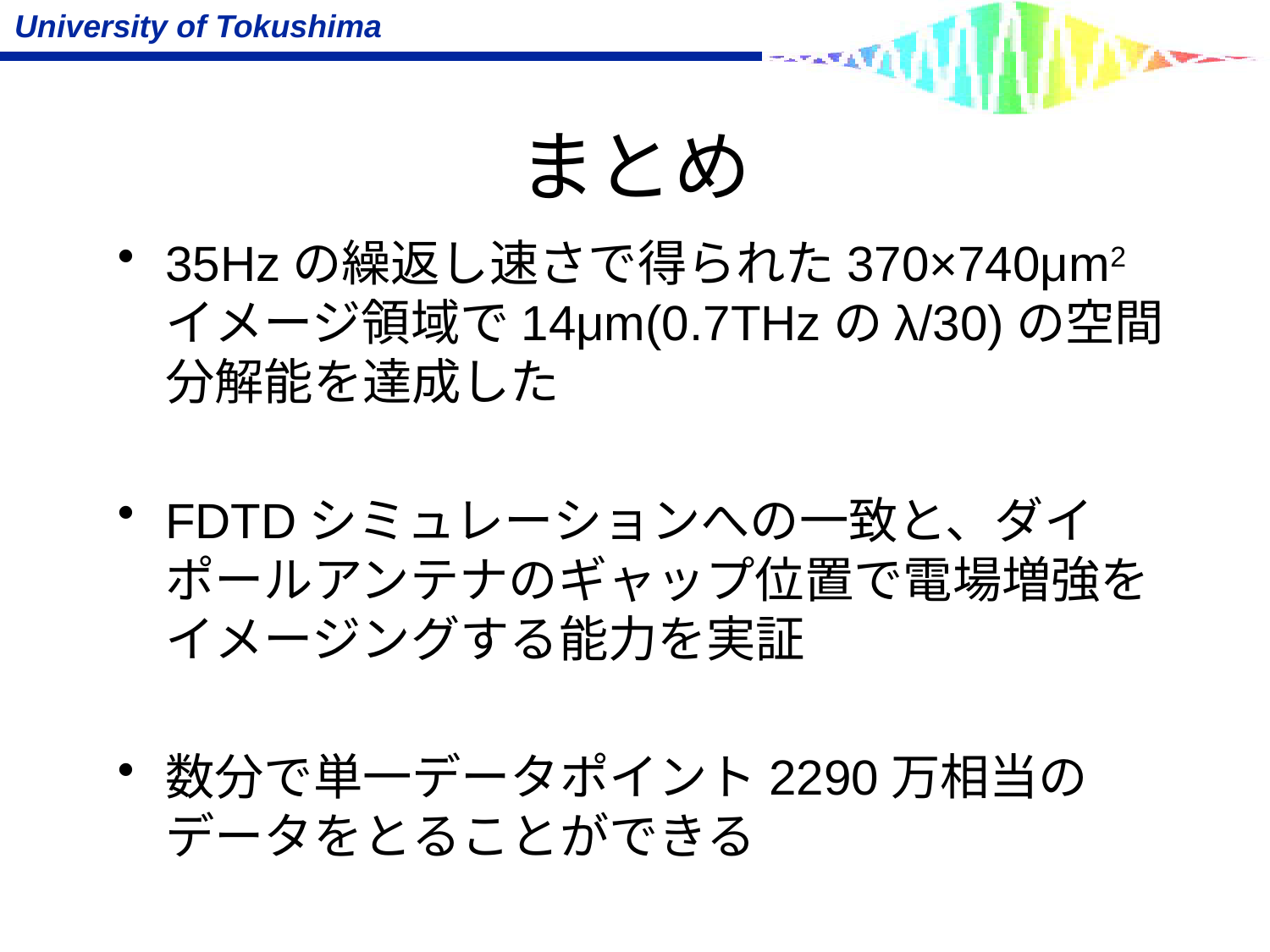

# まとめ
35Hzの繰返し速さで得られた370×740μm2イメージ領域で14μm(0.7THzのλ/30)の空間分解能を達成した

FDTDシミュレーションへの一致と、ダイポールアンテナのギャップ位置で電場増強をイメージングする能力を実証

数分で単一データポイント2290万相当のデータをとることができる